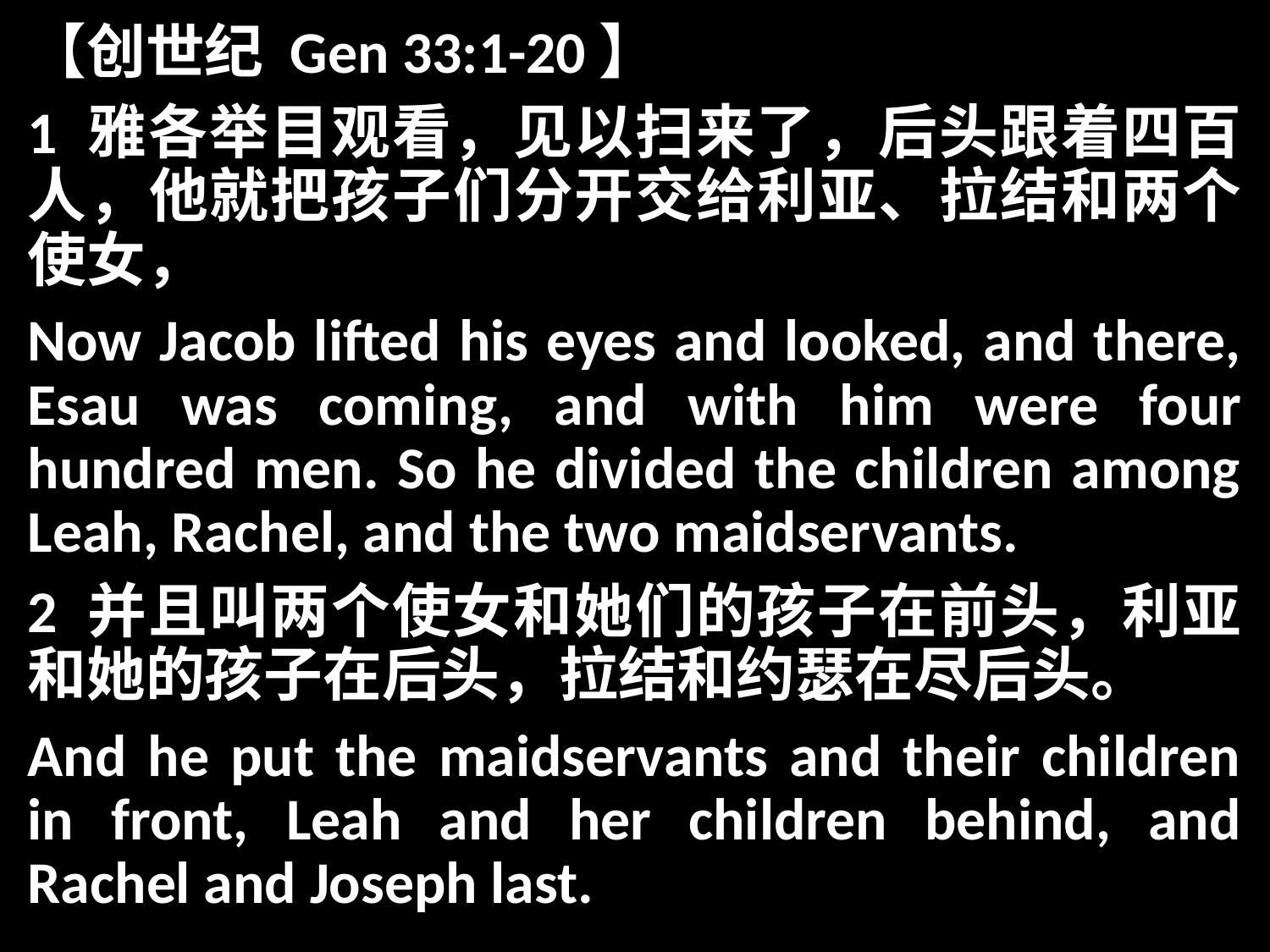

【创世纪 Gen 33:1-20】
1 雅各举目观看，见以扫来了，后头跟着四百人，他就把孩子们分开交给利亚、拉结和两个使女，
Now Jacob lifted his eyes and looked, and there, Esau was coming, and with him were four hundred men. So he divided the children among Leah, Rachel, and the two maidservants.
2 并且叫两个使女和她们的孩子在前头，利亚和她的孩子在后头，拉结和约瑟在尽后头。
And he put the maidservants and their children in front, Leah and her children behind, and Rachel and Joseph last.